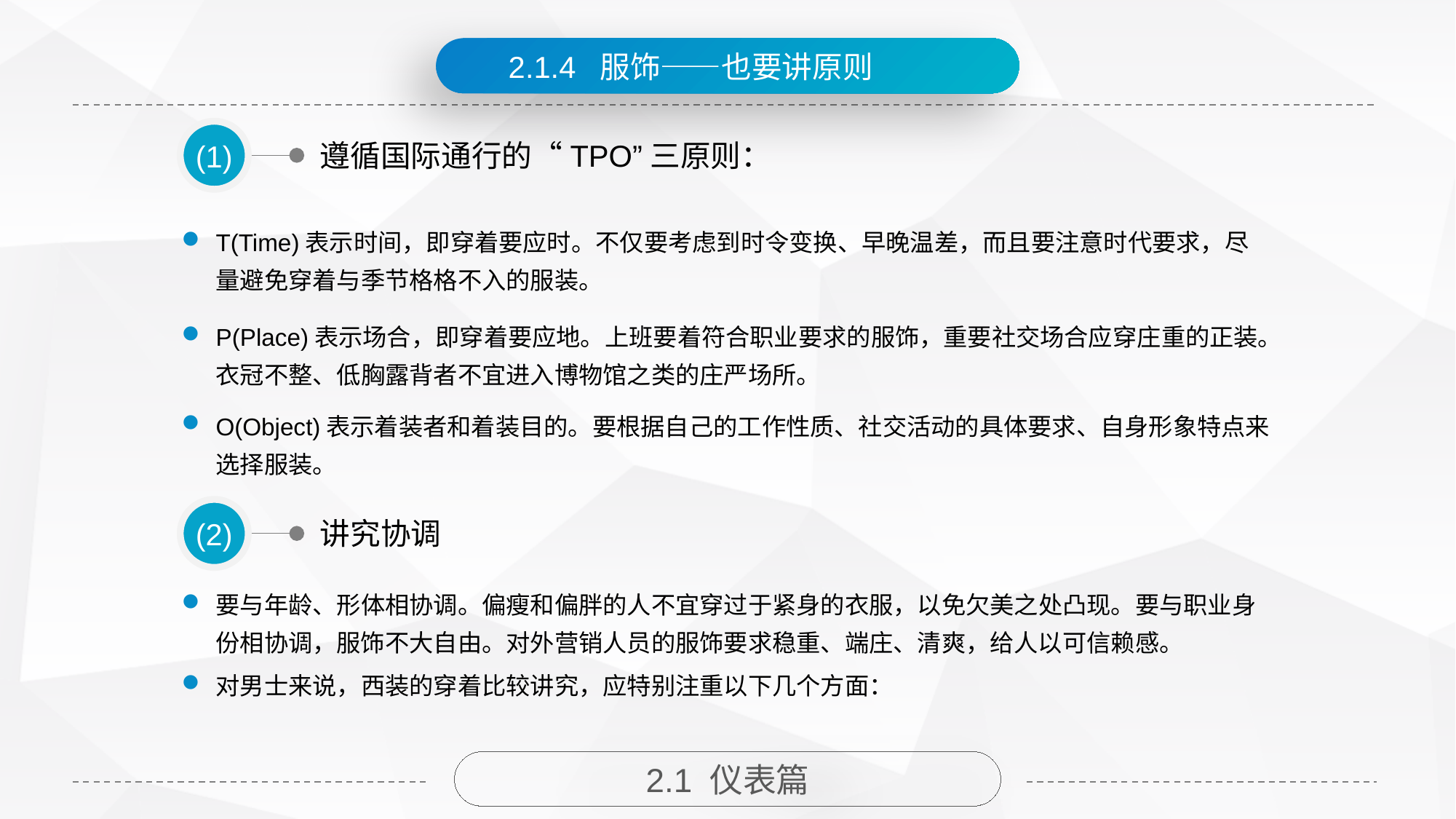

2.1.4  服饰——也要讲原则
(1)
遵循国际通行的“TPO”三原则：
T(Time)表示时间，即穿着要应时。不仅要考虑到时令变换、早晚温差，而且要注意时代要求，尽量避免穿着与季节格格不入的服装。
P(Place)表示场合，即穿着要应地。上班要着符合职业要求的服饰，重要社交场合应穿庄重的正装。衣冠不整、低胸露背者不宜进入博物馆之类的庄严场所。
O(Object)表示着装者和着装目的。要根据自己的工作性质、社交活动的具体要求、自身形象特点来选择服装。
(2)
讲究协调
要与年龄、形体相协调。偏瘦和偏胖的人不宜穿过于紧身的衣服，以免欠美之处凸现。要与职业身份相协调，服饰不大自由。对外营销人员的服饰要求稳重、端庄、清爽，给人以可信赖感。
对男士来说，西装的穿着比较讲究，应特别注重以下几个方面：
2.1 仪表篇